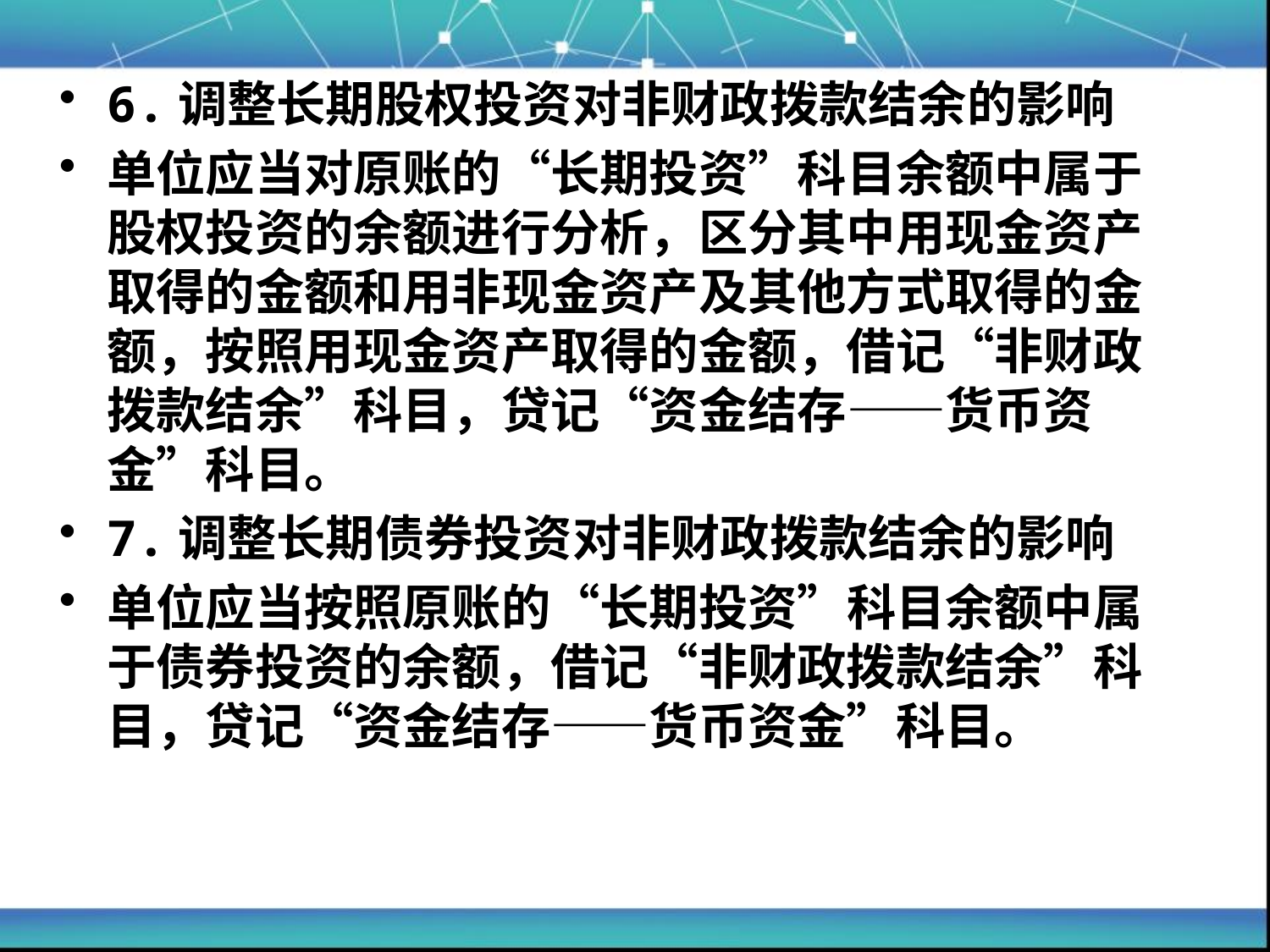

6.调整长期股权投资对非财政拨款结余的影响
单位应当对原账的“长期投资”科目余额中属于股权投资的余额进行分析，区分其中用现金资产取得的金额和用非现金资产及其他方式取得的金额，按照用现金资产取得的金额，借记“非财政拨款结余”科目，贷记“资金结存——货币资金”科目。
7.调整长期债券投资对非财政拨款结余的影响
单位应当按照原账的“长期投资”科目余额中属于债券投资的余额，借记“非财政拨款结余”科目，贷记“资金结存——货币资金”科目。